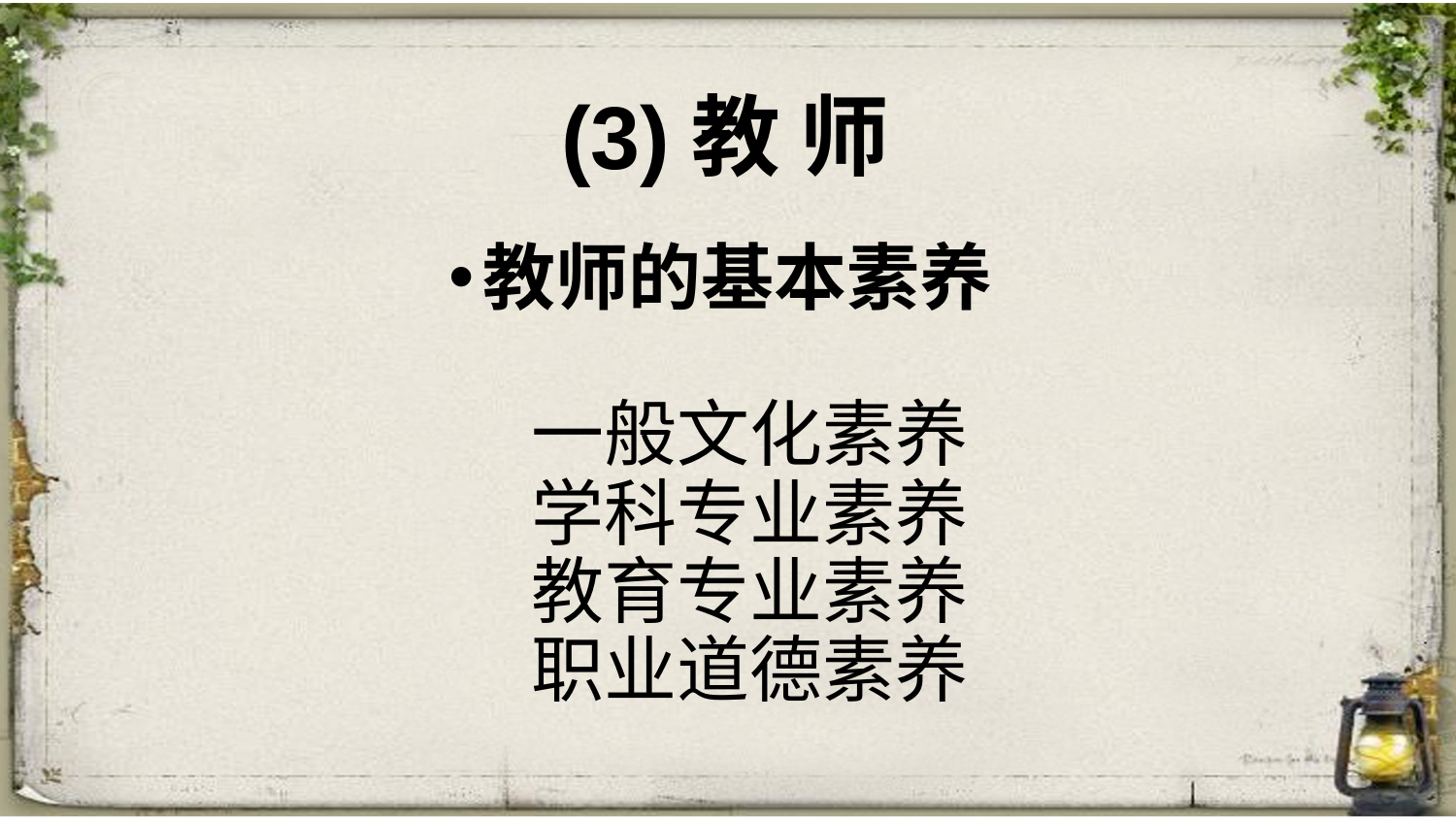

(3)教 师

教师的基本素养

  一般文化素养
  学科专业素养
  教育专业素养
  职业道德素养